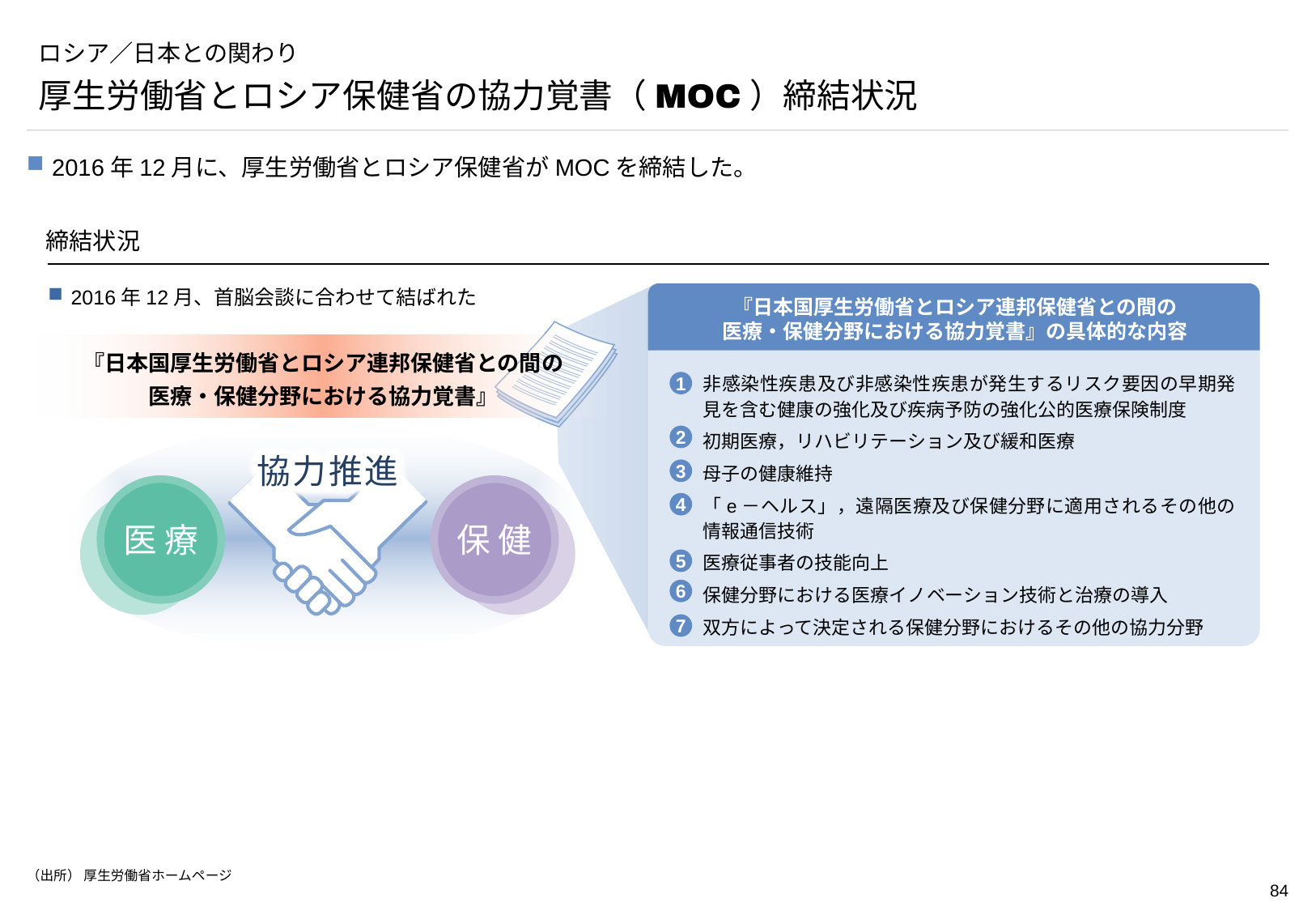

# ロシア／日本との関わり
厚生労働省とロシア保健省の協力覚書（MOC）締結状況
2016年12月に、厚生労働省とロシア保健省がMOCを締結した。
締結状況
2016年12月、首脳会談に合わせて結ばれた
『日本国厚生労働省とロシア連邦保健省との間の
医療・保健分野における協力覚書』の具体的な内容

『日本国厚生労働省とロシア連邦保健省との間の
医療・保健分野における協力覚書』
非感染性疾患及び非感染性疾患が発生するリスク要因の早期発見を含む健康の強化及び疾病予防の強化公的医療保険制度
初期医療，リハビリテーション及び緩和医療
母子の健康維持
「e－ヘルス」，遠隔医療及び保健分野に適用されるその他の情報通信技術
医療従事者の技能向上
保健分野における医療イノベーション技術と治療の導入
双方によって決定される保健分野におけるその他の協力分野
1

2
協力推進
協力推進

3
医 療

保 健

4
5
6
7
（出所） 厚生労働省ホームページ